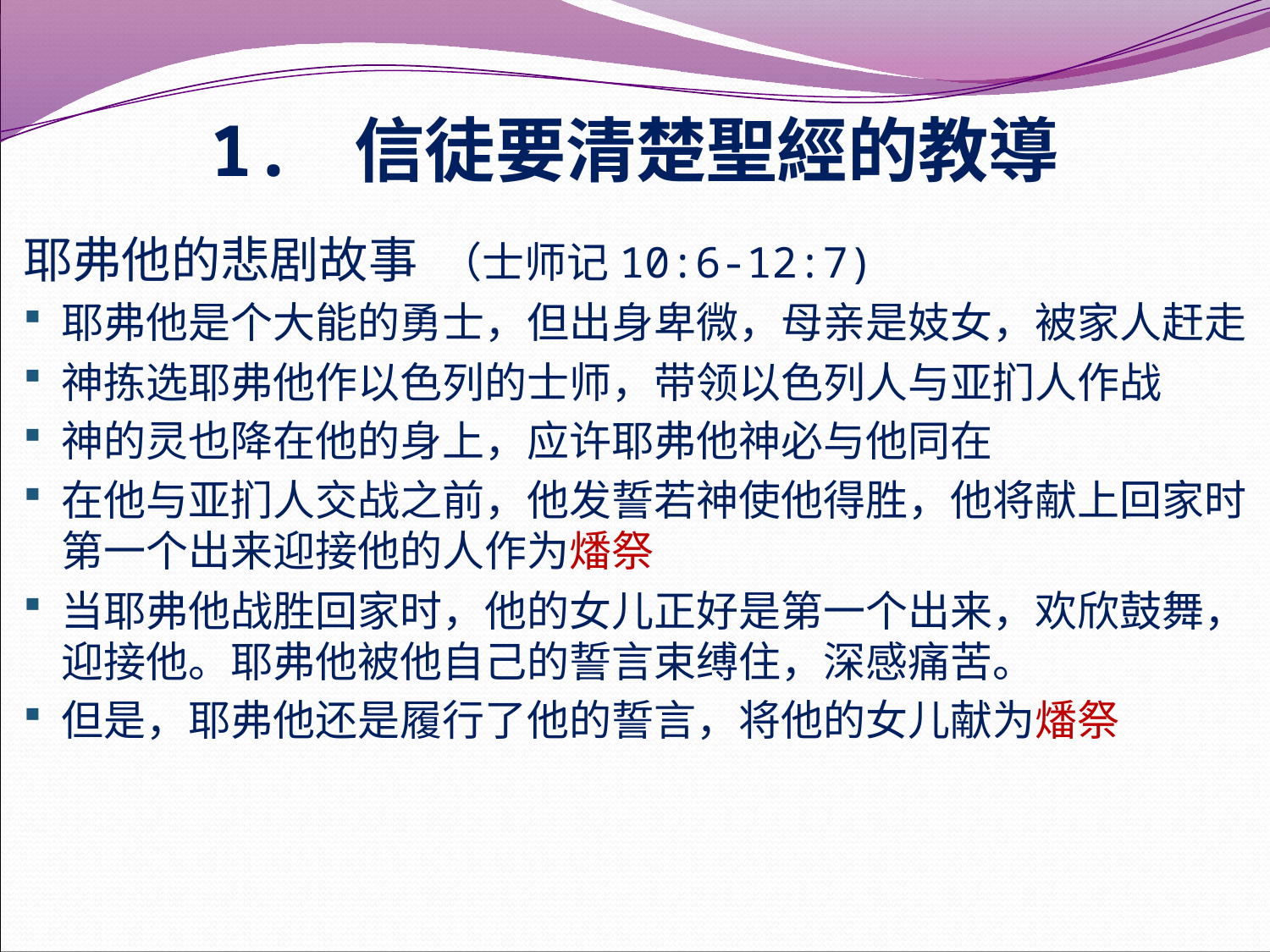

# 1. 信徒要清楚聖經的教導
耶弗他的悲剧故事  （士师记10:6-12:7)
耶弗他是个大能的勇士，但出身卑微，母亲是妓女，被家人赶走
神拣选耶弗他作以色列的士师，带领以色列人与亚扪人作战
神的灵也降在他的身上，应许耶弗他神必与他同在
在他与亚扪人交战之前，他发誓若神使他得胜，他将献上回家时第一个出来迎接他的人作为燔祭
当耶弗他战胜回家时，他的女儿正好是第一个出来，欢欣鼓舞，迎接他。耶弗他被他自己的誓言束缚住，深感痛苦。
但是，耶弗他还是履行了他的誓言，将他的女儿献为燔祭